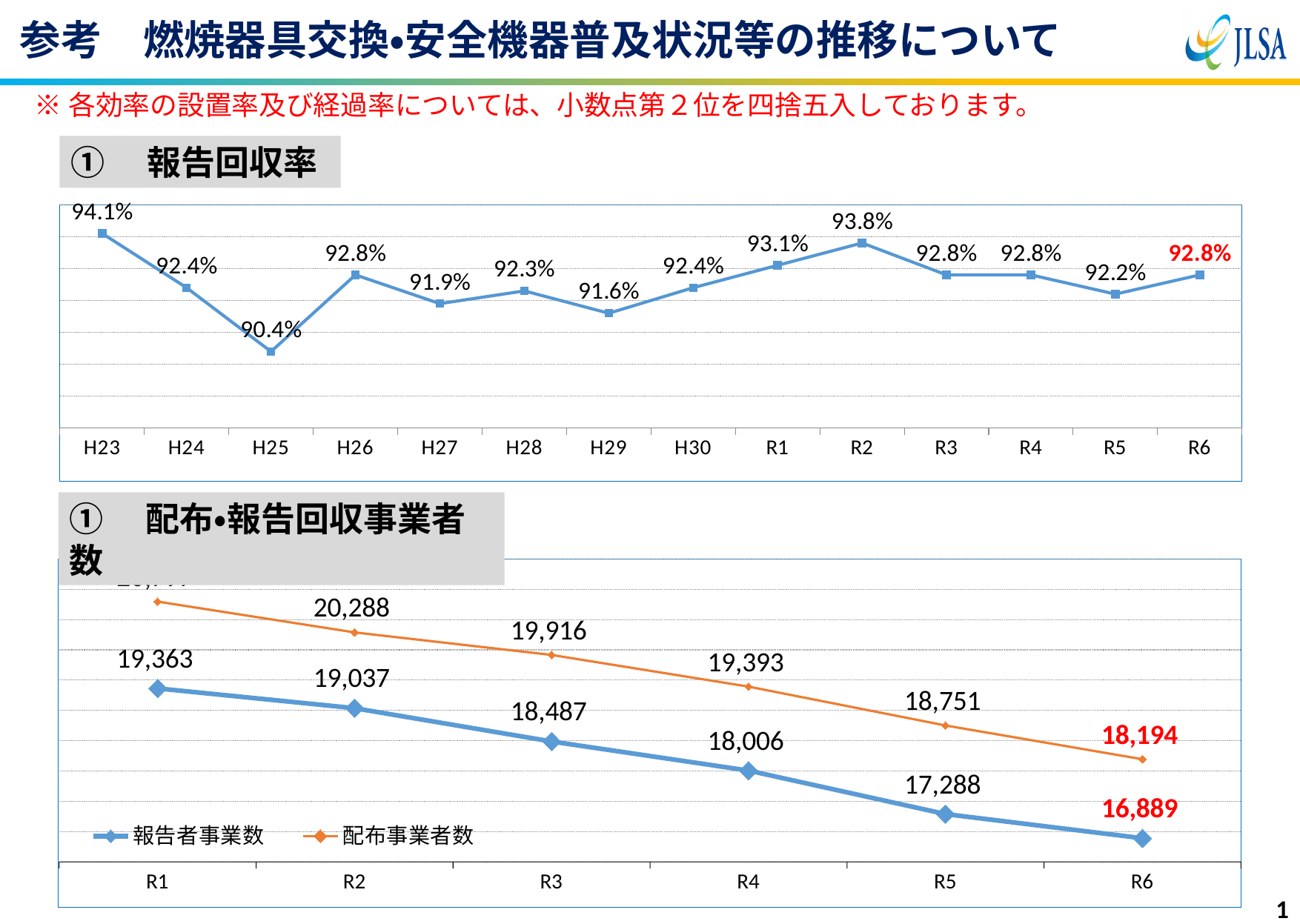

参考　燃焼器具交換・安全機器普及状況等の推移について
※各効率の設置率及び経過率については、小数点第２位を四捨五入しております。
①　報告回収率

### Chart

| Category | 回収率 |
|---|---|
| H23 | 0.941 |
| H24 | 0.924 |
| H25 | 0.904 |
| H26 | 0.928 |
| H27 | 0.919 |
| H28 | 0.923 |
| H29 | 0.916 |
| H30 | 0.924 |
| R1 | 0.931 |
| R2 | 0.938 |
| R3 | 0.928 |
| R4 | 0.928 |
| R5 | 0.922 |
| R6 | 0.928 |
①　配布・報告回収事業者数

### Chart

| Category | 報告者事業数 | 配布事業者数 |
|---|---|---|
| R1 | 19363.0 | 20797.0 |
| R2 | 19037.0 | 20288.0 |
| R3 | 18487.0 | 19916.0 |
| R4 | 18006.0 | 19393.0 |
| R5 | 17288.0 | 18751.0 |
| R6 | 16889.0 | 18194.0 |
1